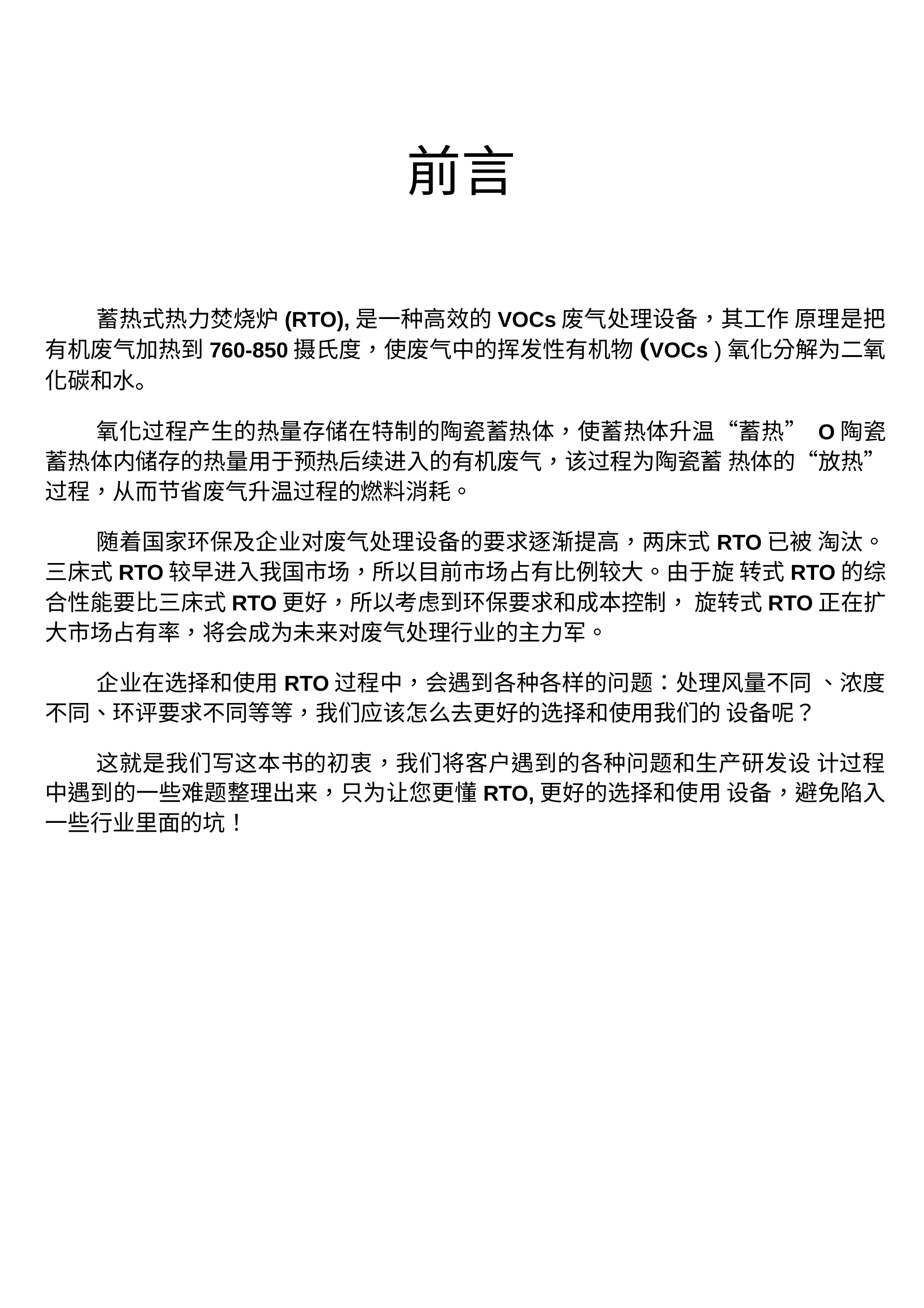

前言
蓄热式热力焚烧炉(RTO),是一种高效的VOCs废气处理设备，其工作 原理是把有机废气加热到760-850摄氏度，使废气中的挥发性有机物(VOCs )氧化分解为二氧化碳和水。
氧化过程产生的热量存储在特制的陶瓷蓄热体，使蓄热体升温“蓄热” O陶瓷蓄热体内储存的热量用于预热后续进入的有机废气，该过程为陶瓷蓄 热体的“放热”过程，从而节省废气升温过程的燃料消耗。
随着国家环保及企业对废气处理设备的要求逐渐提高，两床式RTO已被 淘汰。三床式RTO较早进入我国市场，所以目前市场占有比例较大。由于旋 转式RTO的综合性能要比三床式RTO更好，所以考虑到环保要求和成本控制， 旋转式RTO正在扩大市场占有率，将会成为未来对废气处理行业的主力军。
企业在选择和使用RTO过程中，会遇到各种各样的问题：处理风量不同 、浓度不同、环评要求不同等等，我们应该怎么去更好的选择和使用我们的 设备呢？
这就是我们写这本书的初衷，我们将客户遇到的各种问题和生产研发设 计过程中遇到的一些难题整理出来，只为让您更懂RTO,更好的选择和使用 设备，避免陷入一些行业里面的坑！